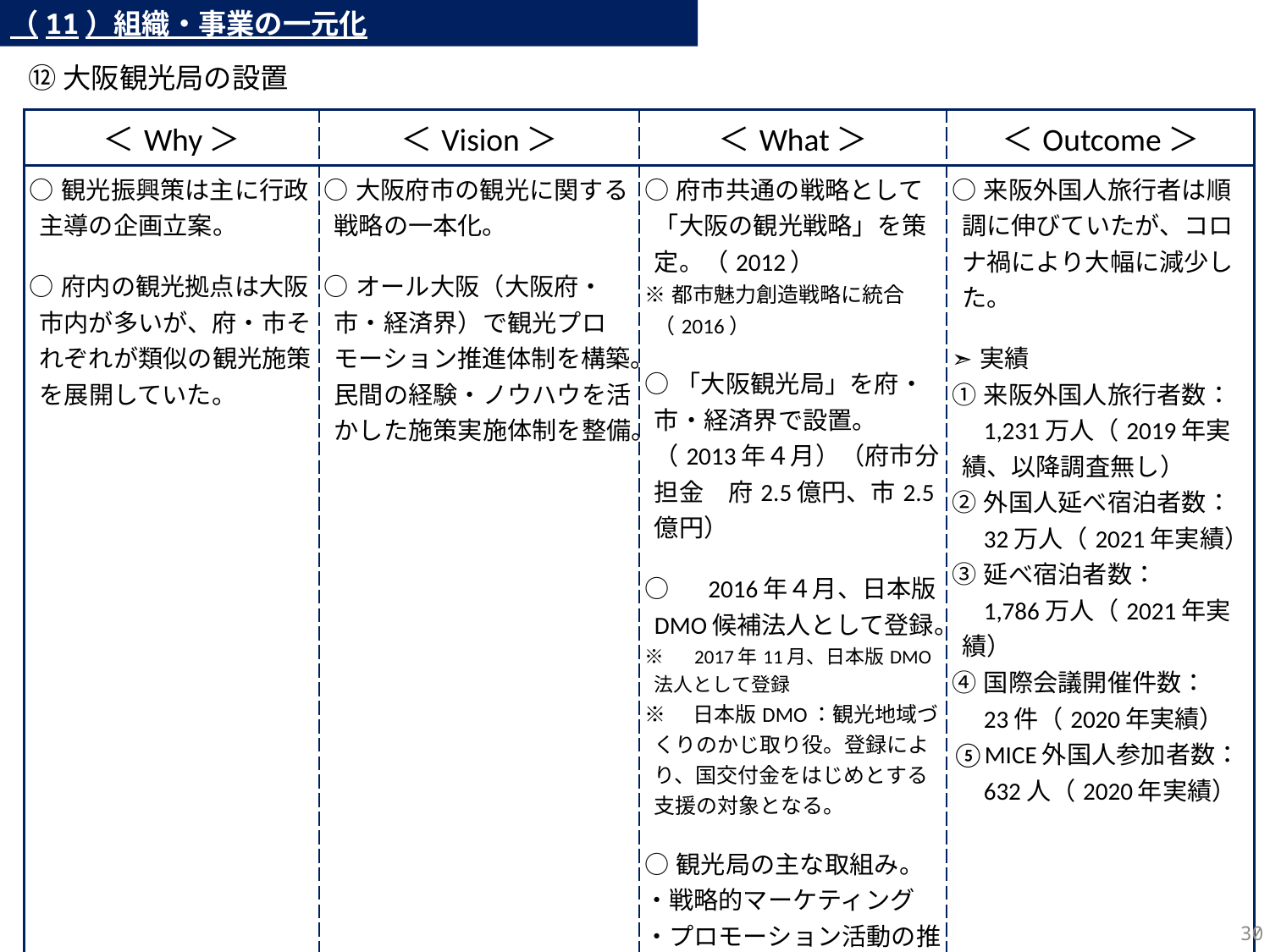

（11）組織・事業の一元化
⑫大阪観光局の設置
| ＜Why＞ | ＜Vision＞ | ＜What＞ | ＜Outcome＞ |
| --- | --- | --- | --- |
| ○観光振興策は主に行政主導の企画立案。 ○府内の観光拠点は大阪市内が多いが、府・市それぞれが類似の観光施策を展開していた。 | ○大阪府市の観光に関する戦略の一本化。 ○オール大阪（大阪府・市・経済界）で観光プロモーション推進体制を構築。民間の経験・ノウハウを活かした施策実施体制を整備。 | ○府市共通の戦略として「大阪の観光戦略」を策定。（2012） ※都市魅力創造戦略に統合（2016） ○「大阪観光局」を府・市・経済界で設置。（2013年４月）（府市分担金　府2.5億円、市2.5億円） ○　2016年４月、日本版DMO候補法人として登録。 ※　2017年11月、日本版DMO法人として登録 ※　日本版DMO：観光地域づくりのかじ取り役。登録により、国交付金をはじめとする支援の対象となる。 ○観光局の主な取組み。 ・戦略的マーケティング ・プロモーション活動の推進 ・MICE誘致の強化 ・ブランディングの推進 | ○来阪外国人旅行者は順調に伸びていたが、コロナ禍により大幅に減少した。 ➣実績 ①来阪外国人旅行者数： 　1,231万人（2019年実績、以降調査無し） ②外国人延べ宿泊者数： 　32万人（2021年実績） ③延べ宿泊者数： 　1,786万人（2021年実績） ④国際会議開催件数： 　23件（2020年実績） ⑤MICE外国人参加者数： 　632人（2020年実績） |
30